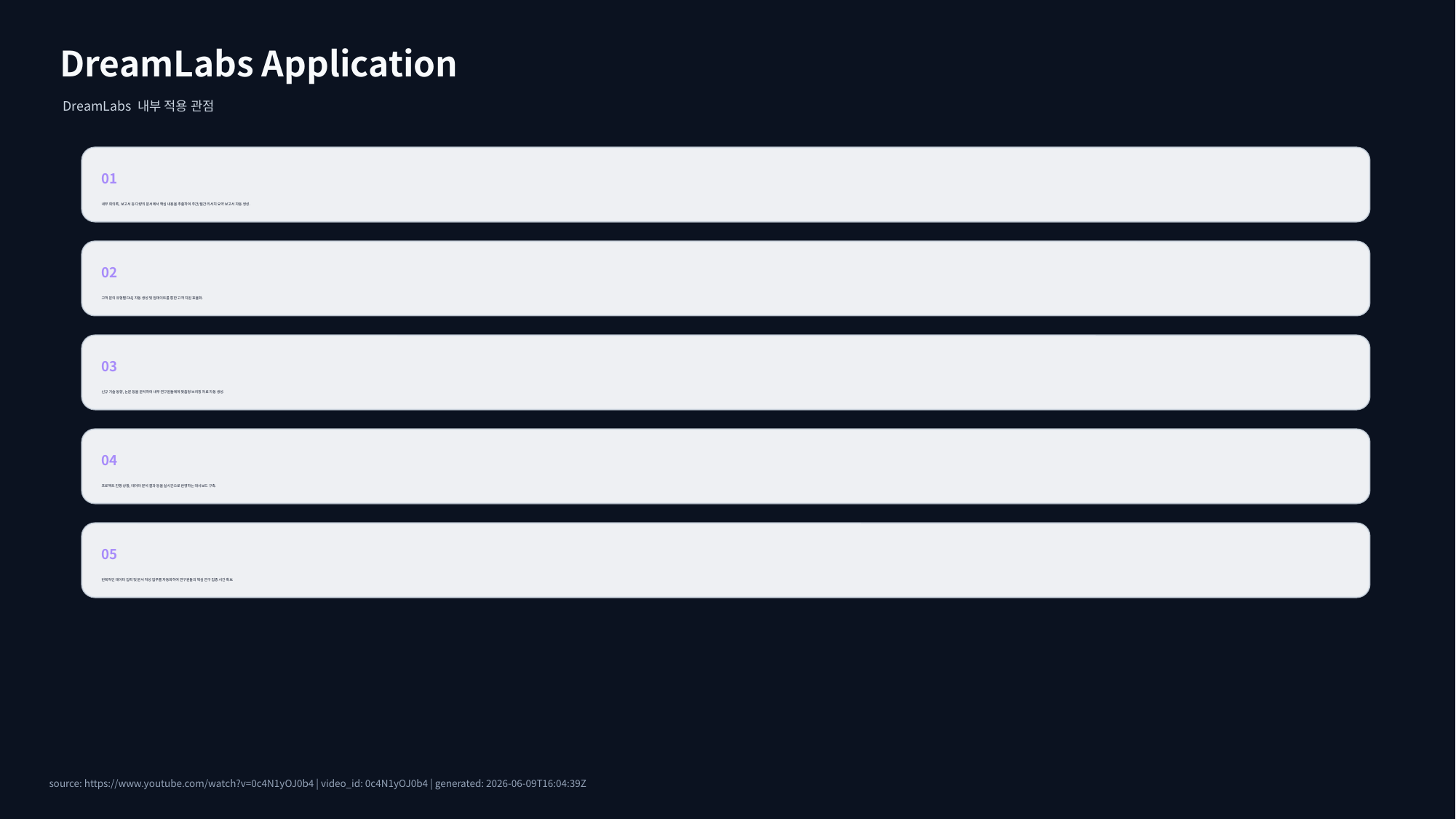

DreamLabs Application
DreamLabs 내부 적용 관점

01
내부 회의록, 보고서 등 다량의 문서에서 핵심 내용을 추출하여 주간/월간 리서치 요약 보고서 자동 생성.

02
고객 문의 유형별 FAQ 자동 생성 및 업데이트를 통한 고객 지원 효율화.

03
신규 기술 동향, 논문 등을 분석하여 내부 연구원들에게 맞춤형 브리핑 자료 자동 생성.

04
프로젝트 진행 상황, 데이터 분석 결과 등을 실시간으로 반영하는 대시보드 구축.

05
반복적인 데이터 입력 및 문서 작성 업무를 자동화하여 연구원들의 핵심 연구 집중 시간 확보.
source: https://www.youtube.com/watch?v=0c4N1yOJ0b4 | video_id: 0c4N1yOJ0b4 | generated: 2026-06-09T16:04:39Z